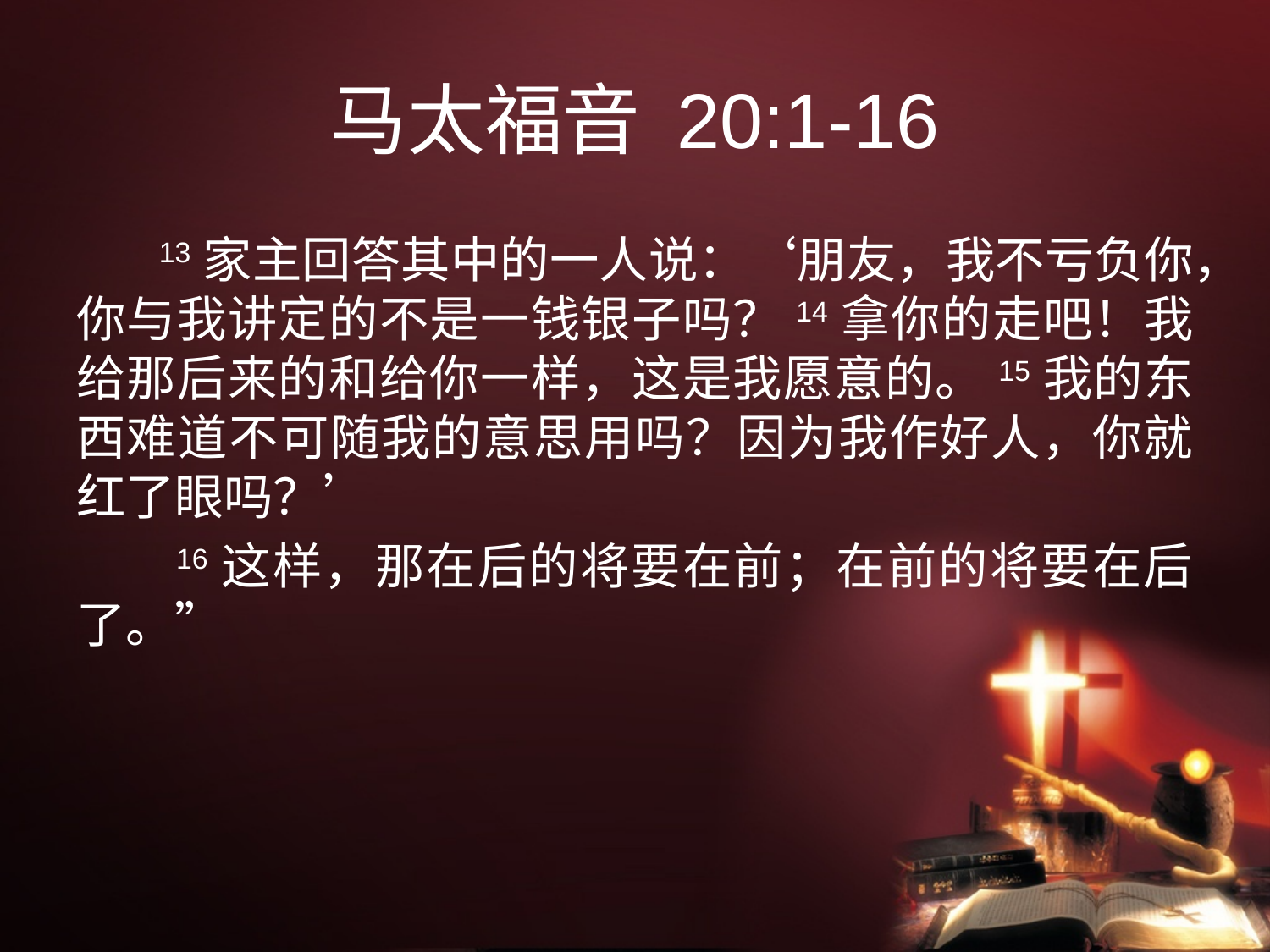

# 马太福音 20:1-16
          13家主回答其中的一人说：‘朋友，我不亏负你，你与我讲定的不是一钱银子吗？14拿你的走吧！我给那后来的和给你一样，这是我愿意的。15我的东西难道不可随我的意思用吗？因为我作好人，你就红了眼吗？’
          16这样，那在后的将要在前；在前的将要在后了。”